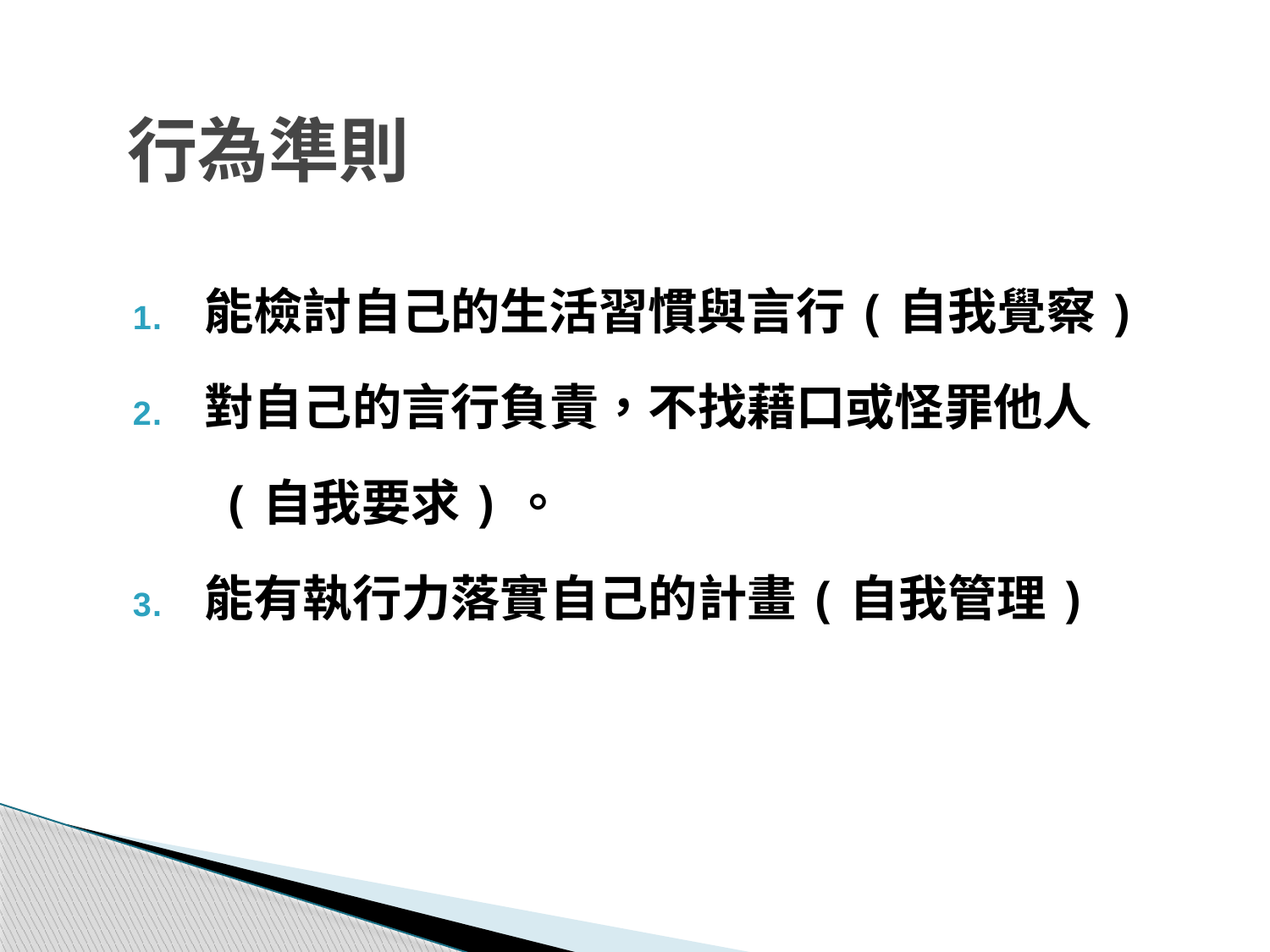

# 行為準則
能檢討自己的生活習慣與言行(自我覺察)
對自己的言行負責，不找藉口或怪罪他人
   (自我要求)。
能有執行力落實自己的計畫(自我管理)